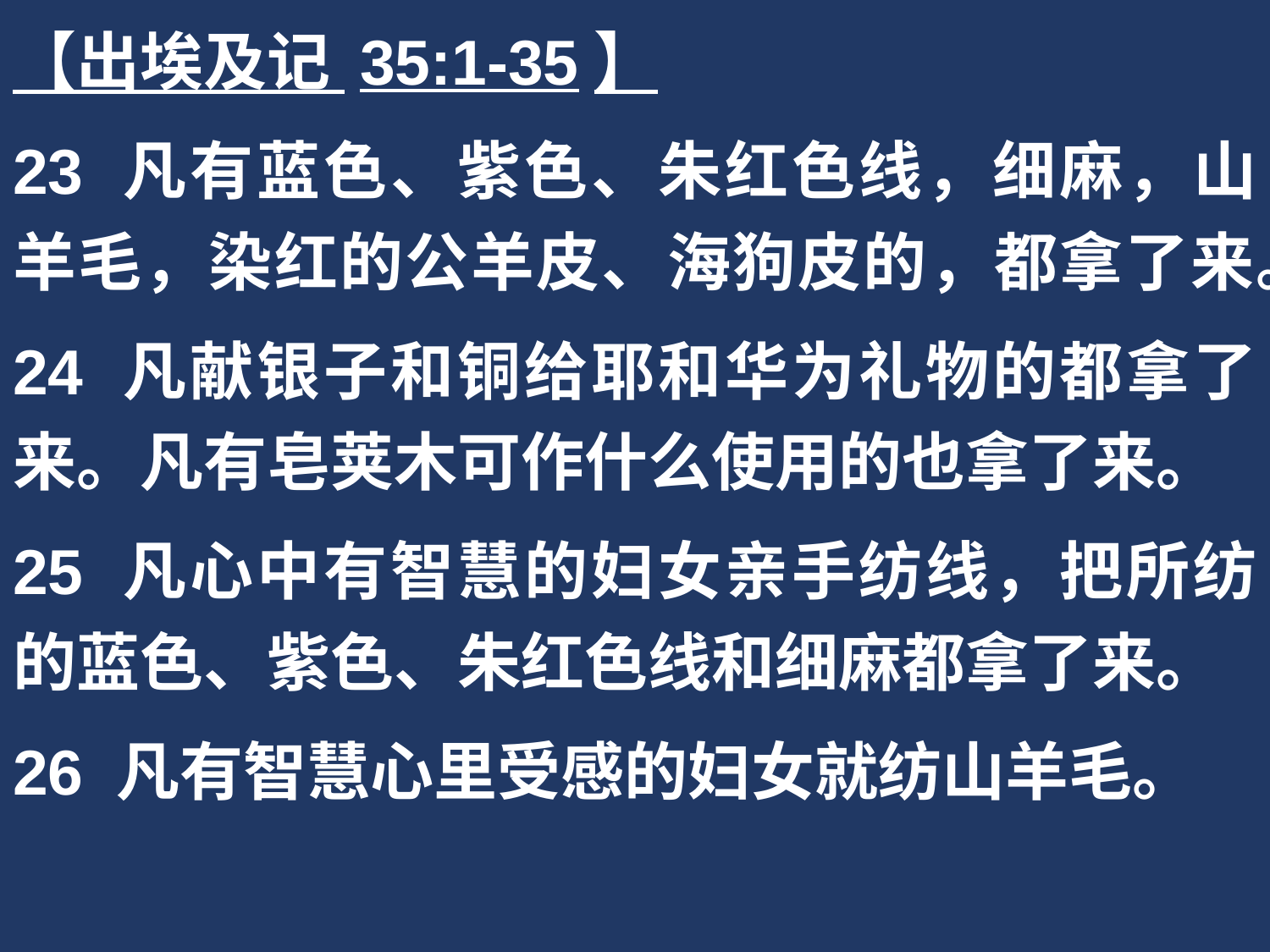

【出埃及记 35:1-35】
23 凡有蓝色、紫色、朱红色线，细麻，山羊毛，染红的公羊皮、海狗皮的，都拿了来。
24 凡献银子和铜给耶和华为礼物的都拿了来。凡有皂荚木可作什么使用的也拿了来。
25 凡心中有智慧的妇女亲手纺线，把所纺的蓝色、紫色、朱红色线和细麻都拿了来。
26 凡有智慧心里受感的妇女就纺山羊毛。